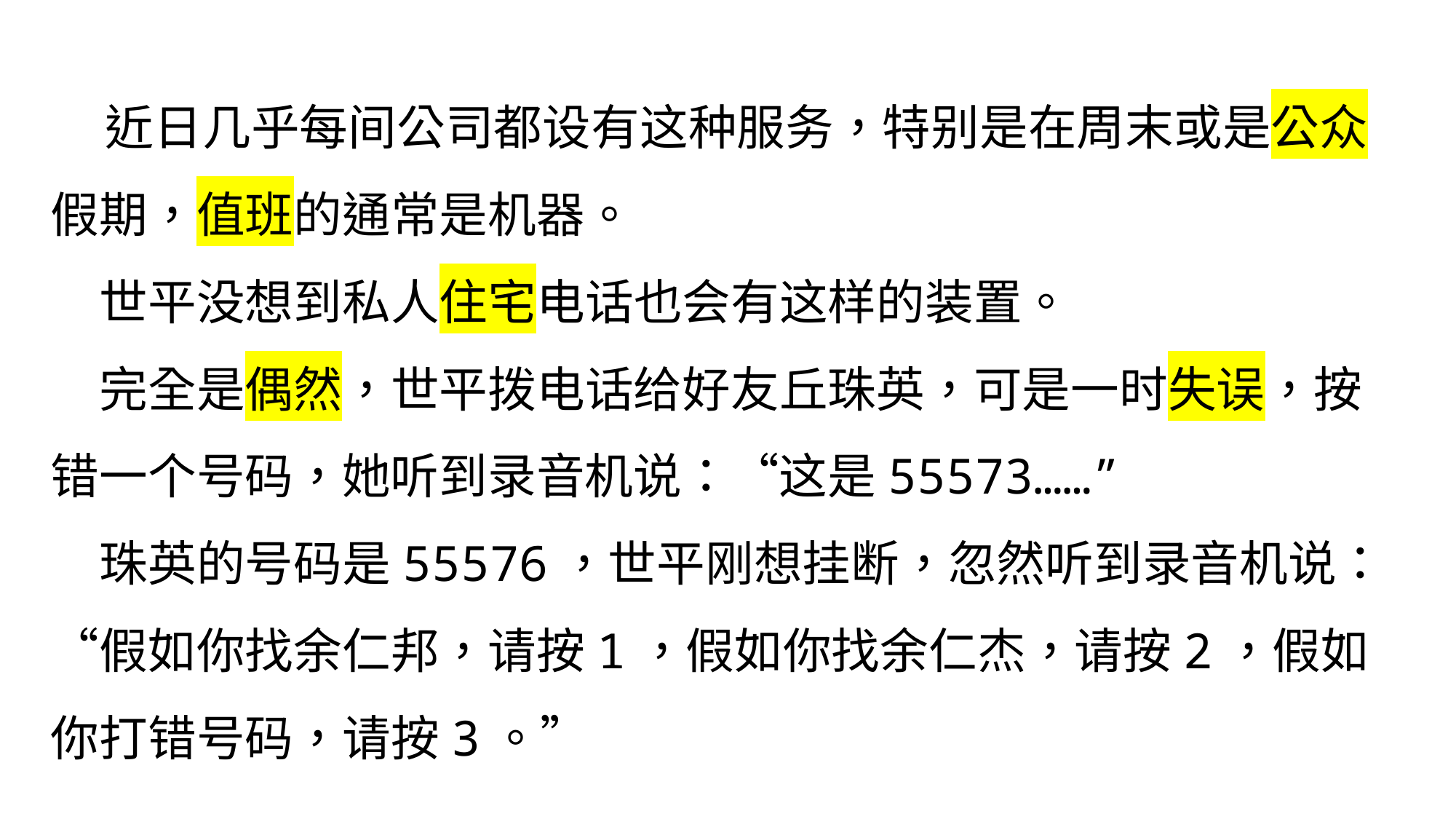

近日几乎每间公司都设有这种服务，特别是在周末或是公众假期，值班的通常是机器。
　世平没想到私人住宅电话也会有这样的装置。
　完全是偶然，世平拨电话给好友丘珠英，可是一时失误，按错一个号码，她听到录音机说：“这是55573……”
　珠英的号码是55576，世平刚想挂断，忽然听到录音机说：“假如你找余仁邦，请按1，假如你找余仁杰，请按2，假如你打错号码，请按3。”